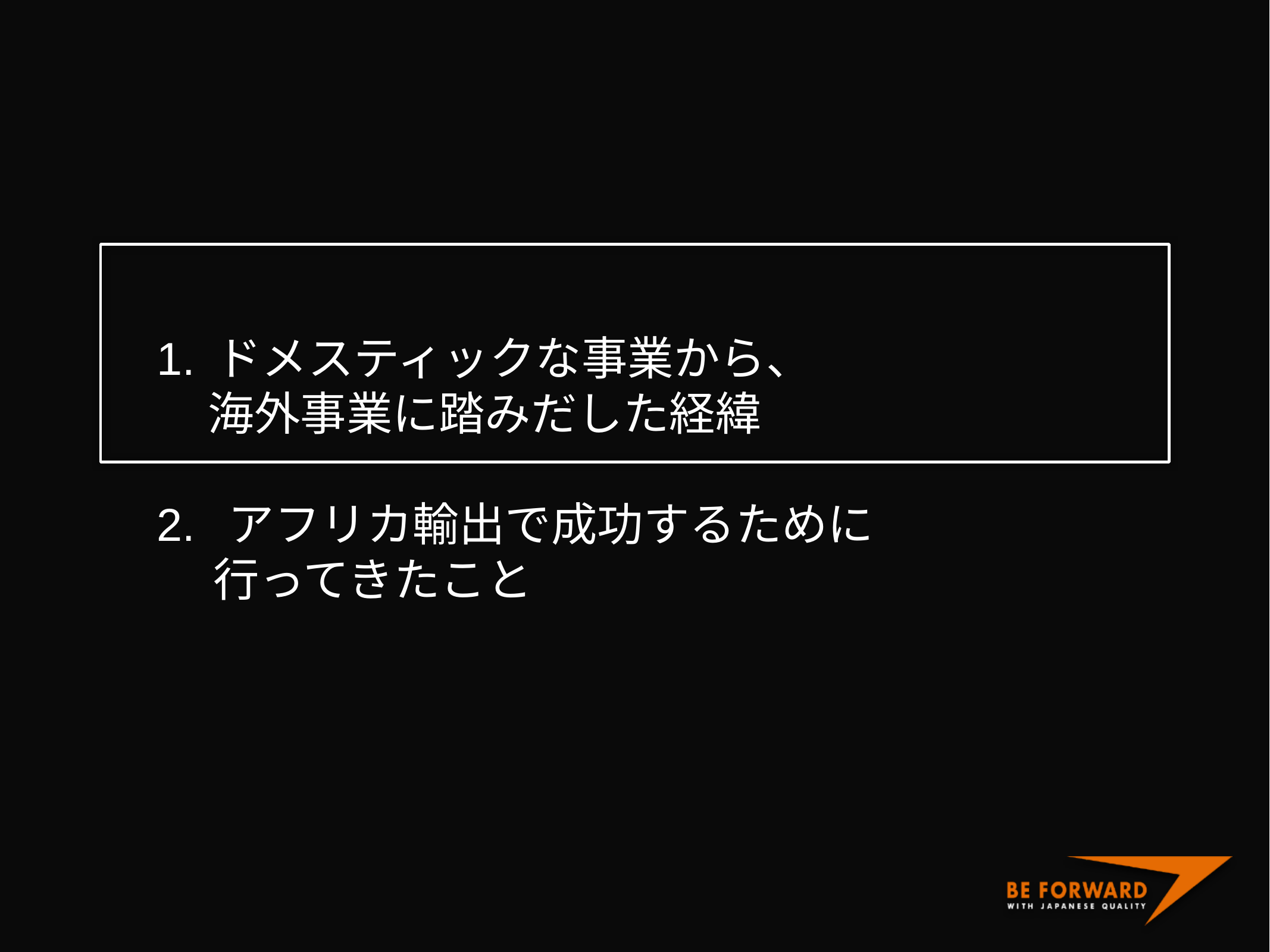

# 1. ドメスティックな事業から、 海外事業に踏みだした経緯 2.  アフリカ輸出で成功するために 　 行ってきたこと